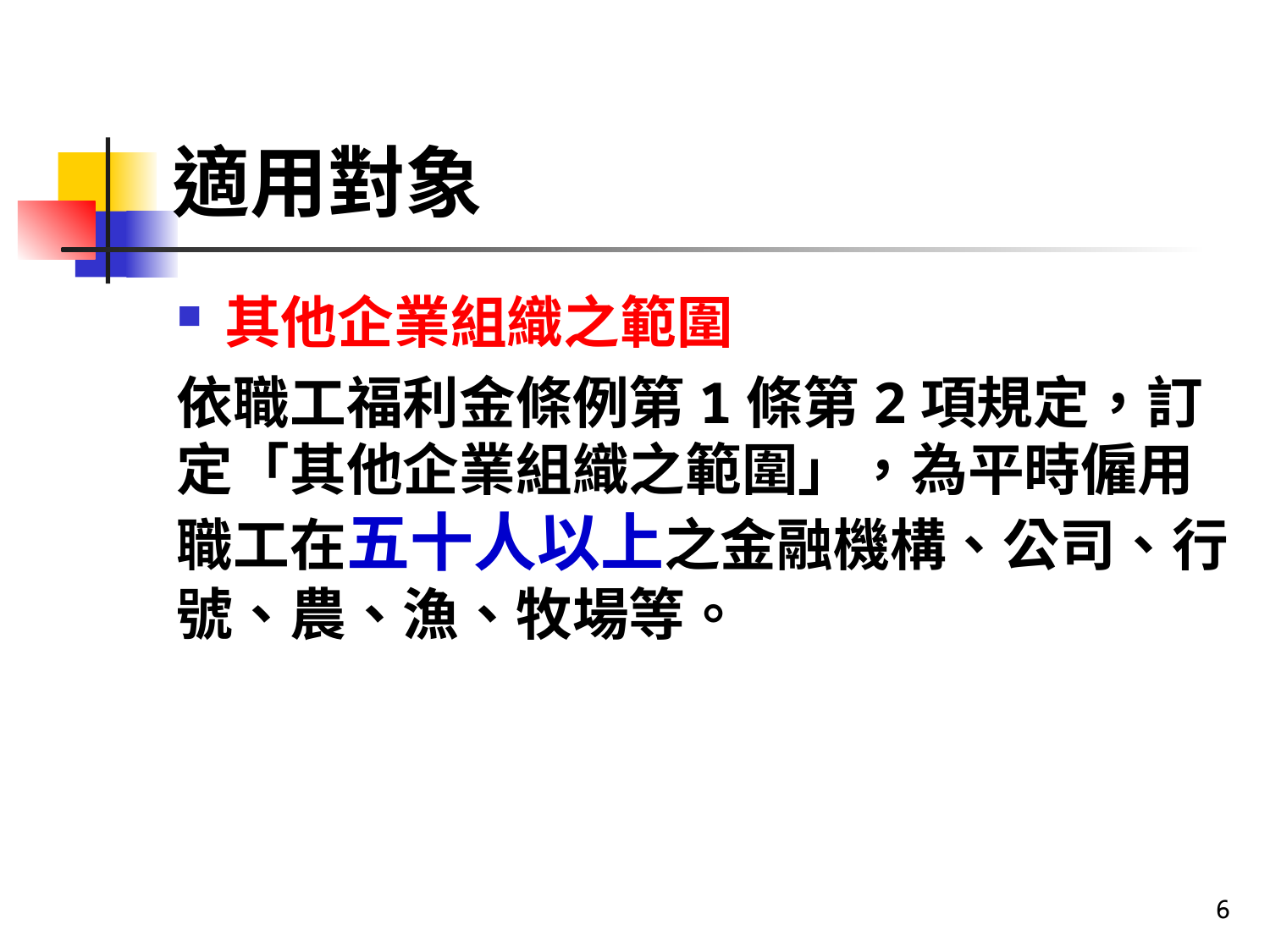

# 適用對象
其他企業組織之範圍
依職工福利金條例第1條第2項規定，訂定「其他企業組織之範圍」，為平時僱用職工在五十人以上之金融機構、公司、行號、農、漁、牧場等。

6